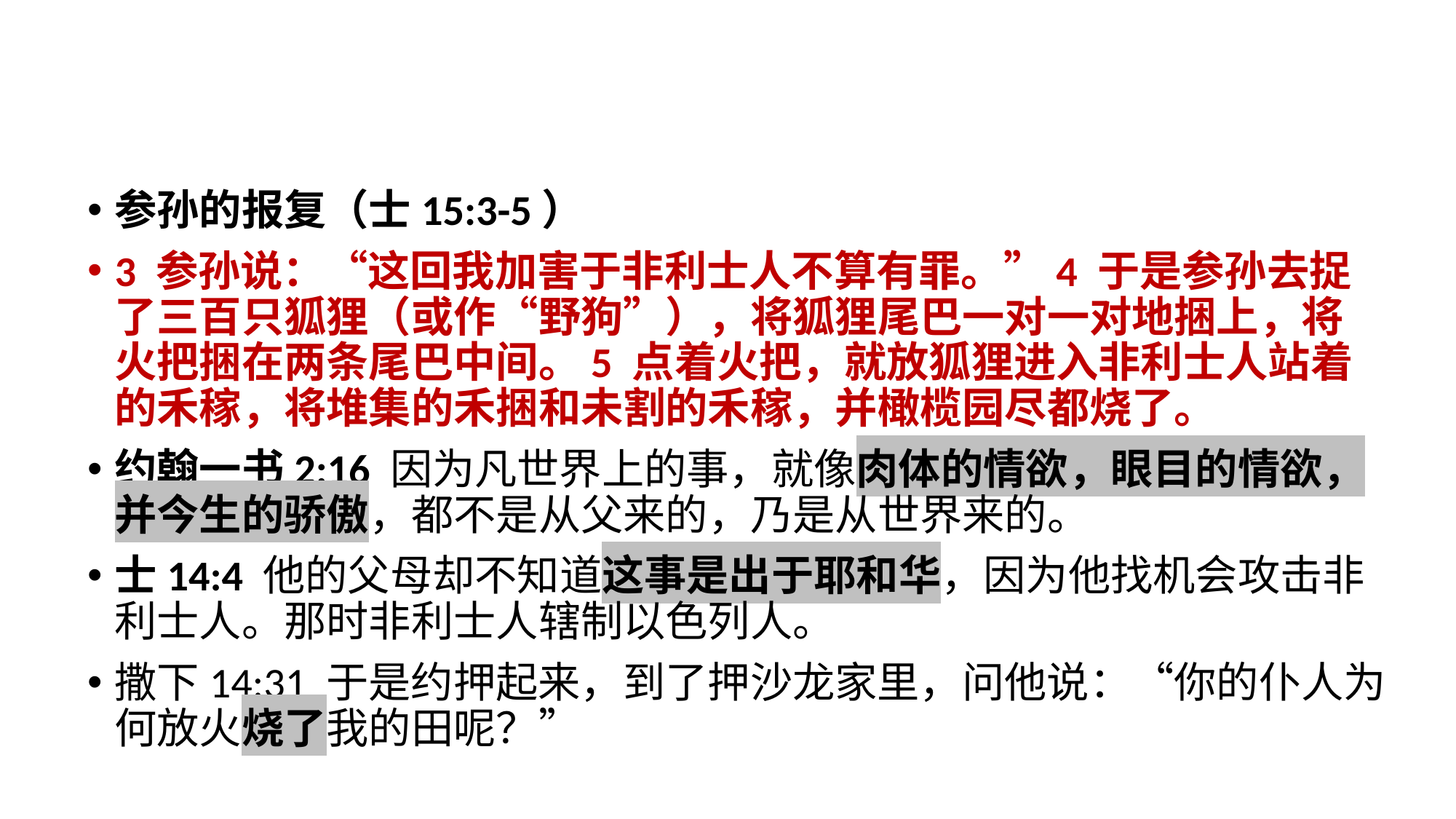

参孙的报复（士15:3-5）
3 参孙说：“这回我加害于非利士人不算有罪。”4 于是参孙去捉了三百只狐狸（或作“野狗”），将狐狸尾巴一对一对地捆上，将火把捆在两条尾巴中间。5 点着火把，就放狐狸进入非利士人站着的禾稼，将堆集的禾捆和未割的禾稼，并橄榄园尽都烧了。
约翰一书2:16 因为凡世界上的事，就像肉体的情欲，眼目的情欲，并今生的骄傲，都不是从父来的，乃是从世界来的。
士14:4 他的父母却不知道这事是出于耶和华，因为他找机会攻击非利士人。那时非利士人辖制以色列人。
撒下14:31 于是约押起来，到了押沙龙家里，问他说：“你的仆人为何放火烧了我的田呢？”